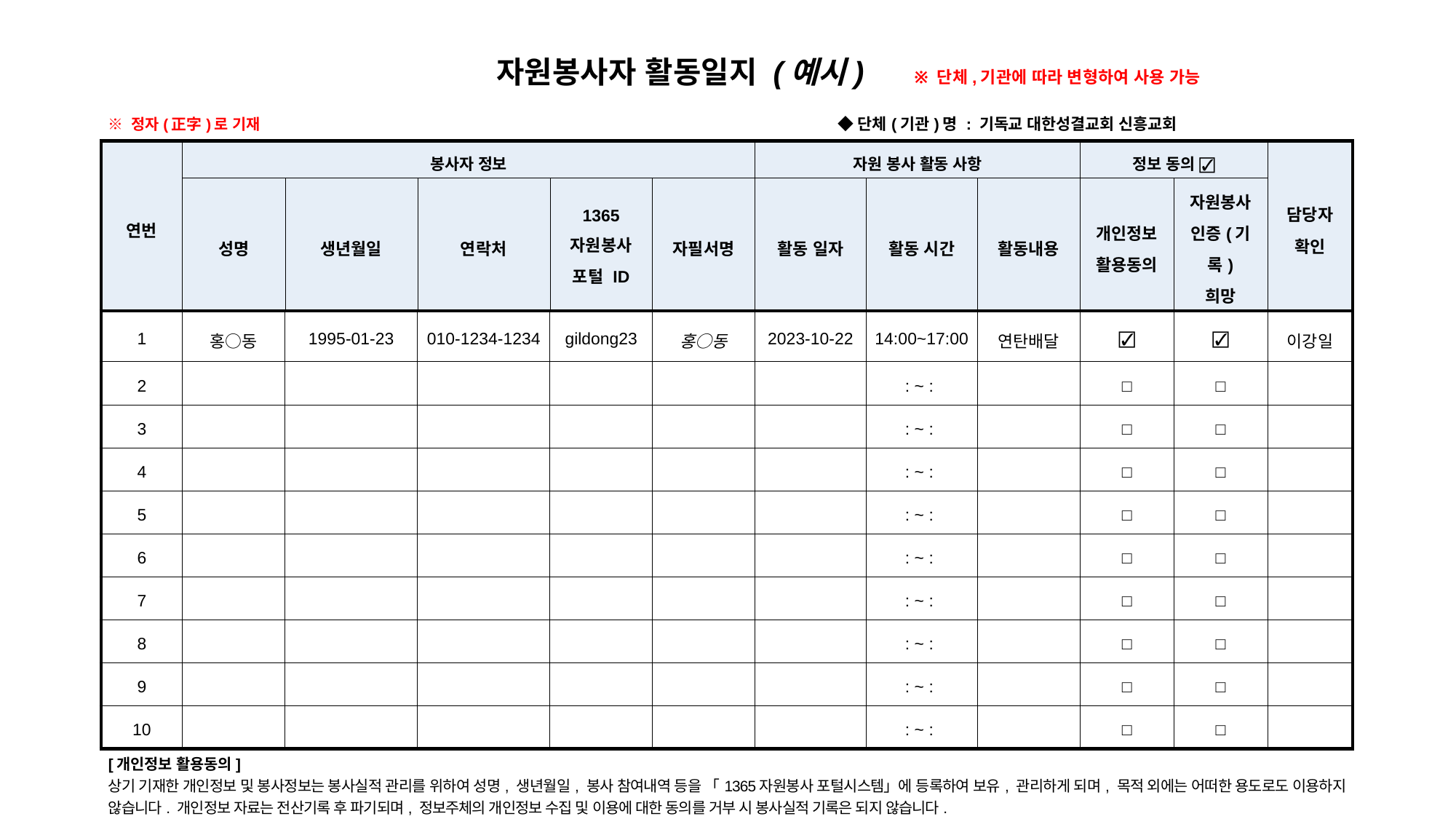

자원봉사자 활동일지 (예시)      ※ 단체,기관에 따라 변형하여 사용 가능
| ※ 정자(正字)로 기재 ◆ 단체(기관)명 : 기독교 대한성결교회 신흥교회 |  |  |  |  |  |  |  |  |  |  |  |
| --- | --- | --- | --- | --- | --- | --- | --- | --- | --- | --- | --- |
| 연번 | 봉사자 정보 |  |  |  |  | 자원 봉사 활동 사항 |  |  | 정보 동의 ☑ |  | 담당자 확인 |
|  | 성명 | 생년월일 | 연락처 | 1365 자원봉사 포털 ID | 자필서명 | 활동 일자 | 활동 시간 | 활동내용 | 개인정보 활용동의 | 자원봉사 인증(기록) 희망 |  |
| 1 | 홍○동 | 1995-01-23 | 010-1234-1234 | gildong23 | 홍○동 | 2023-10-22 | 14:00~17:00 | 연탄배달 | ☑ | ☑ | 이강일 |
| 2 |  |  |  |  |  |  | : ~ : |  | □ | □ |  |
| 3 |  |  |  |  |  |  | : ~ : |  | □ | □ |  |
| 4 |  |  |  |  |  |  | : ~ : |  | □ | □ |  |
| 5 |  |  |  |  |  |  | : ~ : |  | □ | □ |  |
| 6 |  |  |  |  |  |  | : ~ : |  | □ | □ |  |
| 7 |  |  |  |  |  |  | : ~ : |  | □ | □ |  |
| 8 |  |  |  |  |  |  | : ~ : |  | □ | □ |  |
| 9 |  |  |  |  |  |  | : ~ : |  | □ | □ |  |
| 10 |  |  |  |  |  |  | : ~ : |  | □ | □ |  |
| [개인정보 활용동의] 상기 기재한 개인정보 및 봉사정보는 봉사실적 관리를 위하여 성명, 생년월일, 봉사 참여내역 등을 「1365자원봉사 포털시스템」에 등록하여 보유, 관리하게 되며, 목적 외에는 어떠한 용도로도 이용하지 않습니다. 개인정보 자료는 전산기록 후 파기되며, 정보주체의 개인정보 수집 및 이용에 대한 동의를 거부 시 봉사실적 기록은 되지 않습니다. [자원봉사 인증 희망] : 봉사활동 인증은 1365자원봉사포털(www.1365.go.kr)에 기록되며, 상기정보(이름,생년월일,ID,봉사활동사항)가 모두 기재되어야 인증(기록)이 가능합니다. |  |  |  |  |  |  |  |  |  |  |  |